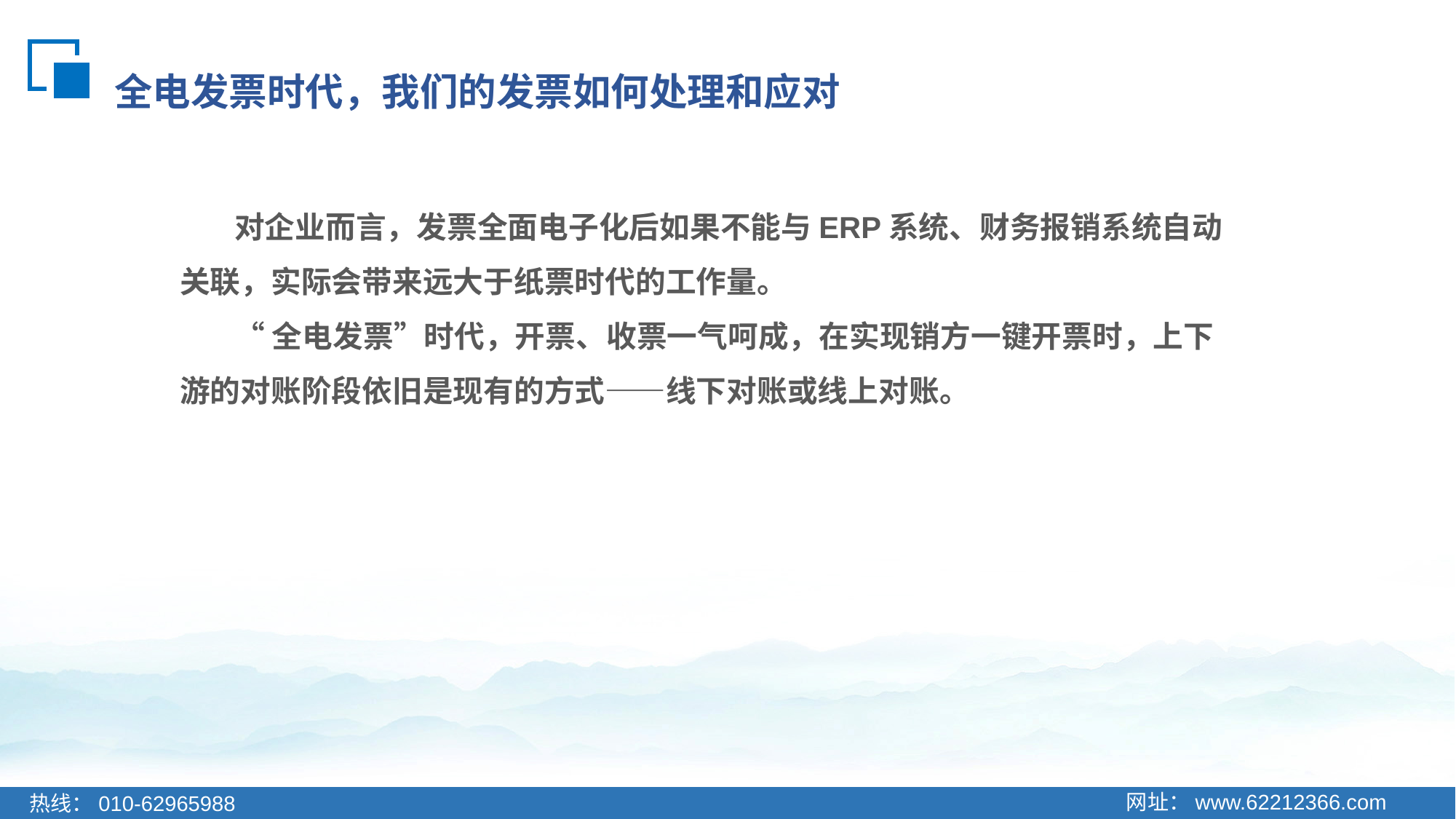

# 全电发票时代，我们的发票如何处理和应对
对企业而言，发票全面电子化后如果不能与ERP系统、财务报销系统自动关联，实际会带来远大于纸票时代的工作量。
“全电发票”时代，开票、收票一气呵成，在实现销方一键开票时，上下游的对账阶段依旧是现有的方式——线下对账或线上对账。
网址：www.62212366.com
热线：010-62965988
网址：www.62212366.com

热线：010-62965988